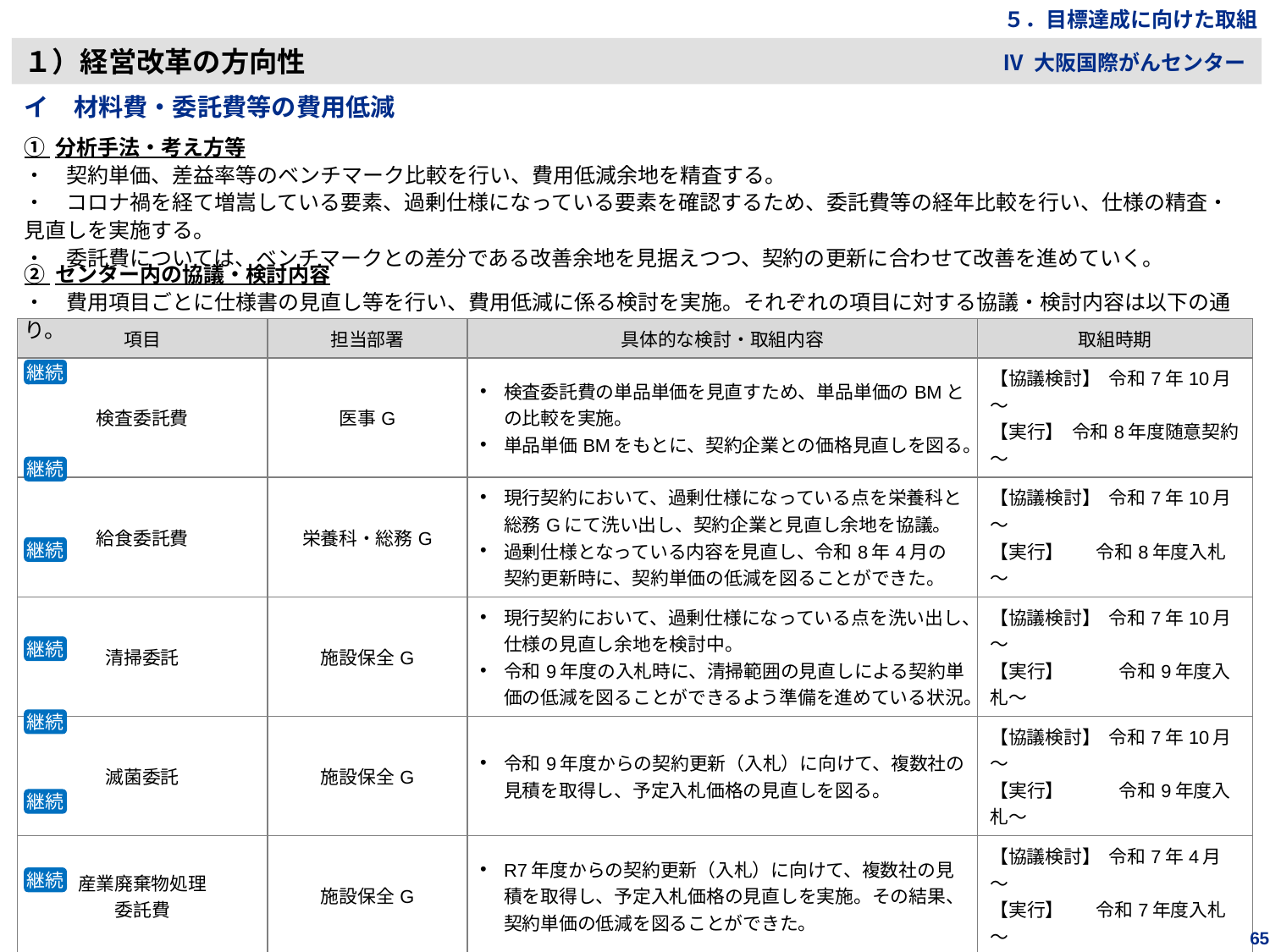

５．目標達成に向けた取組
１）経営改革の方向性
Ⅳ 大阪国際がんセンター
イ　材料費・委託費等の費用低減
① 分析手法・考え方等
・　契約単価、差益率等のベンチマーク比較を行い、費用低減余地を精査する。
・　コロナ禍を経て増嵩している要素、過剰仕様になっている要素を確認するため、委託費等の経年比較を行い、仕様の精査・見直しを実施する。
・　委託費については、ベンチマークとの差分である改善余地を見据えつつ、契約の更新に合わせて改善を進めていく。
② センター内の協議・検討内容
・　費用項目ごとに仕様書の見直し等を行い、費用低減に係る検討を実施。それぞれの項目に対する協議・検討内容は以下の通り。

| 項目 | 担当部署 | 具体的な検討・取組内容 | 取組時期 |
| --- | --- | --- | --- |
| 検査委託費 | 医事G | 検査委託費の単品単価を見直すため、単品単価のBMとの比較を実施。 単品単価BMをもとに、契約企業との価格見直しを図る。 | 【協議検討】 令和7年10月～ 【実行】 令和8年度随意契約～ |
| 給食委託費 | 栄養科・総務G | 現行契約において、過剰仕様になっている点を栄養科と総務Gにて洗い出し、契約企業と見直し余地を協議。 過剰仕様となっている内容を見直し、令和8年4月の契約更新時に、契約単価の低減を図ることができた。 | 【協議検討】 令和7年10月～ 【実行】 令和8年度入札～ |
| 清掃委託 | 施設保全G | 現行契約において、過剰仕様になっている点を洗い出し、仕様の見直し余地を検討中。 令和9年度の入札時に、清掃範囲の見直しによる契約単価の低減を図ることができるよう準備を進めている状況。 | 【協議検討】 令和7年10月～ 【実行】　　　令和9年度入札～ |
| 滅菌委託 | 施設保全G | 令和9年度からの契約更新（入札）に向けて、複数社の見積を取得し、予定入札価格の見直しを図る。 | 【協議検討】 令和7年10月～ 【実行】　　　令和9年度入札～ |
| 産業廃棄物処理 委託費 | 施設保全G | R7年度からの契約更新（入札）に向けて、複数社の見積を取得し、予定入札価格の見直しを実施。その結果、契約単価の低減を図ることができた。 | 【協議検討】 令和7年4月～ 【実行】 令和7年度入札～ |
| 感染性廃棄物処理 委託費 | 施設保全G | R8年度からの契約更新に向けて、複数社の見積を取得し、予定入札価格の見直しを実施。その結果、契約単価の低減を図ることができた。 | 【協議検討】 令和7年4月～ 【実行】 令和7年度入札～ |
| 医療ガス調達 | 施設保全G | R8年度からの契約更新（入札）に向けて、今年度は、契約単価のBM比較などを行い予定入札価格の見直しを実施。その結果、契約総額の上昇を抑えることができた。 | 【協議検討】 令和7年10月～ 【実行】 令和7年度入札～ |
継続
継続
継続
継続
継続
継続
継続
65